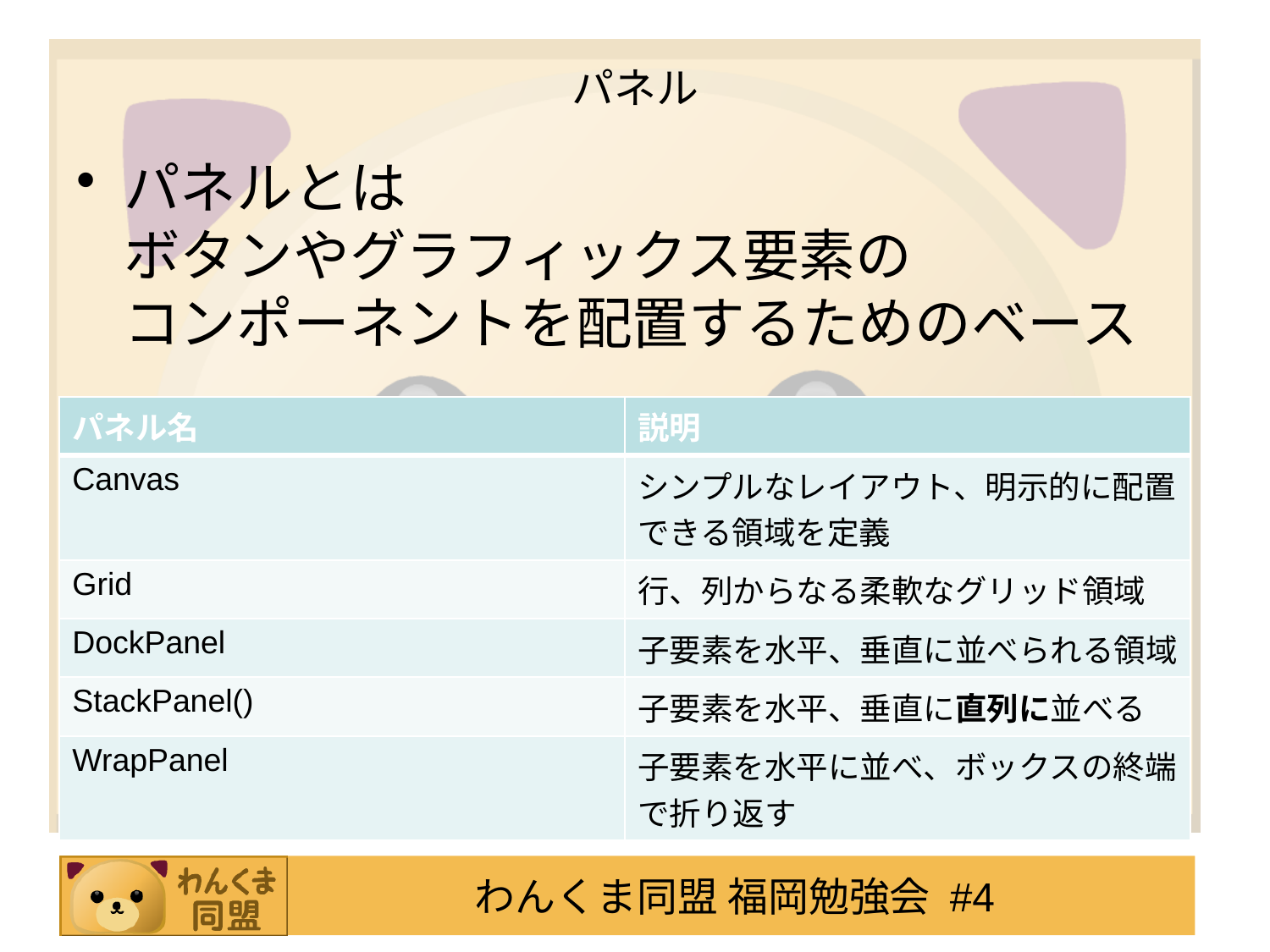

# パネル
パネルとは
ボタンやグラフィックス要素の
コンポーネントを配置するためのベース
| パネル名 | 説明 |
| --- | --- |
| Canvas | シンプルなレイアウト、明示的に配置できる領域を定義 |
| Grid | 行、列からなる柔軟なグリッド領域 |
| DockPanel | 子要素を水平、垂直に並べられる領域 |
| StackPanel() | 子要素を水平、垂直に直列に並べる |
| WrapPanel | 子要素を水平に並べ、ボックスの終端で折り返す |